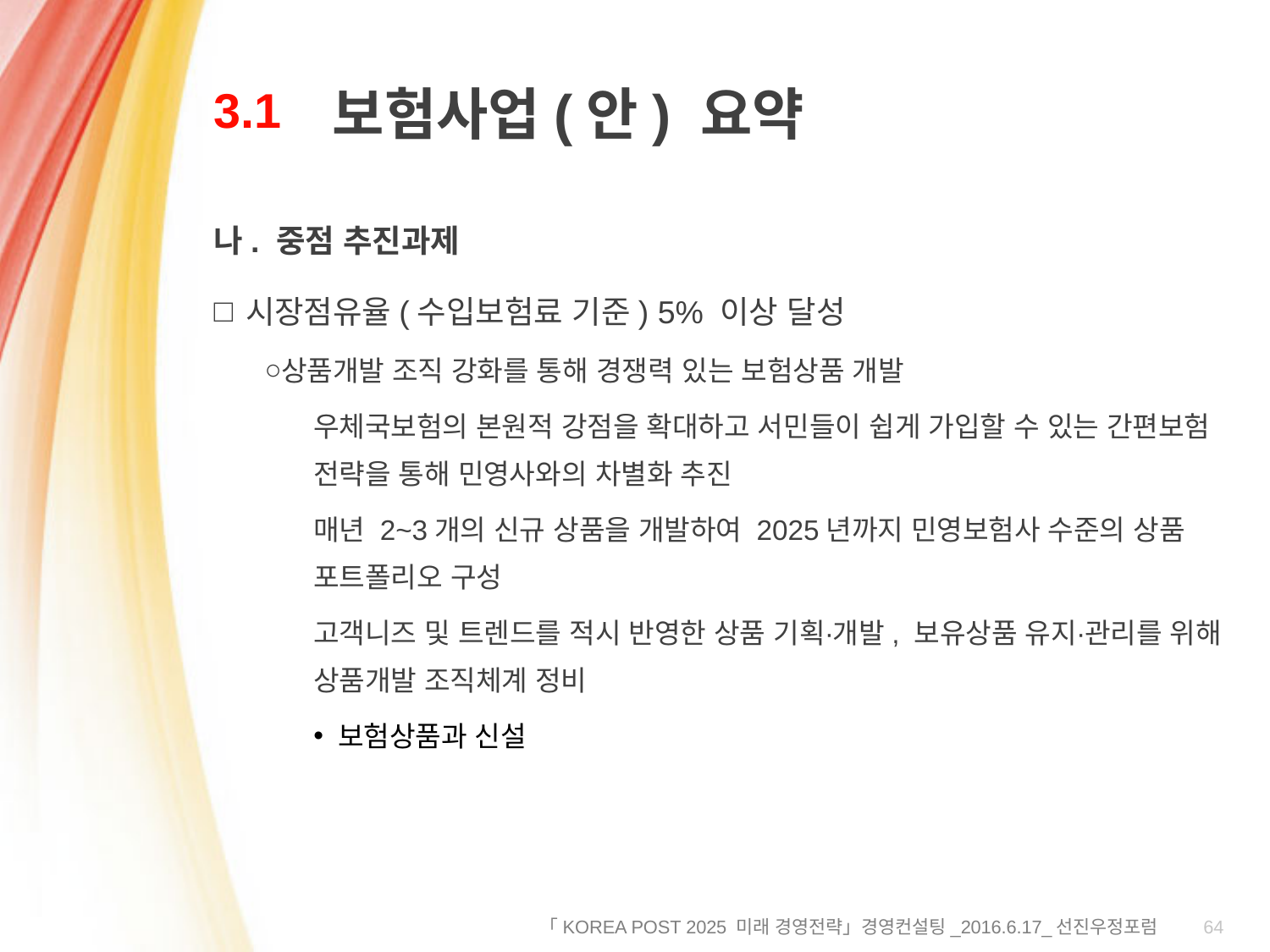

# 3.1
보험사업(안) 요약
나. 중점 추진과제
시장점유율(수입보험료 기준) 5% 이상 달성
상품개발 조직 강화를 통해 경쟁력 있는 보험상품 개발
우체국보험의 본원적 강점을 확대하고 서민들이 쉽게 가입할 수 있는 간편보험 전략을 통해 민영사와의 차별화 추진
매년 2~3개의 신규 상품을 개발하여 2025년까지 민영보험사 수준의 상품 포트폴리오 구성
고객니즈 및 트렌드를 적시 반영한 상품 기획∙개발, 보유상품 유지∙관리를 위해 상품개발 조직체계 정비
 보험상품과 신설

64